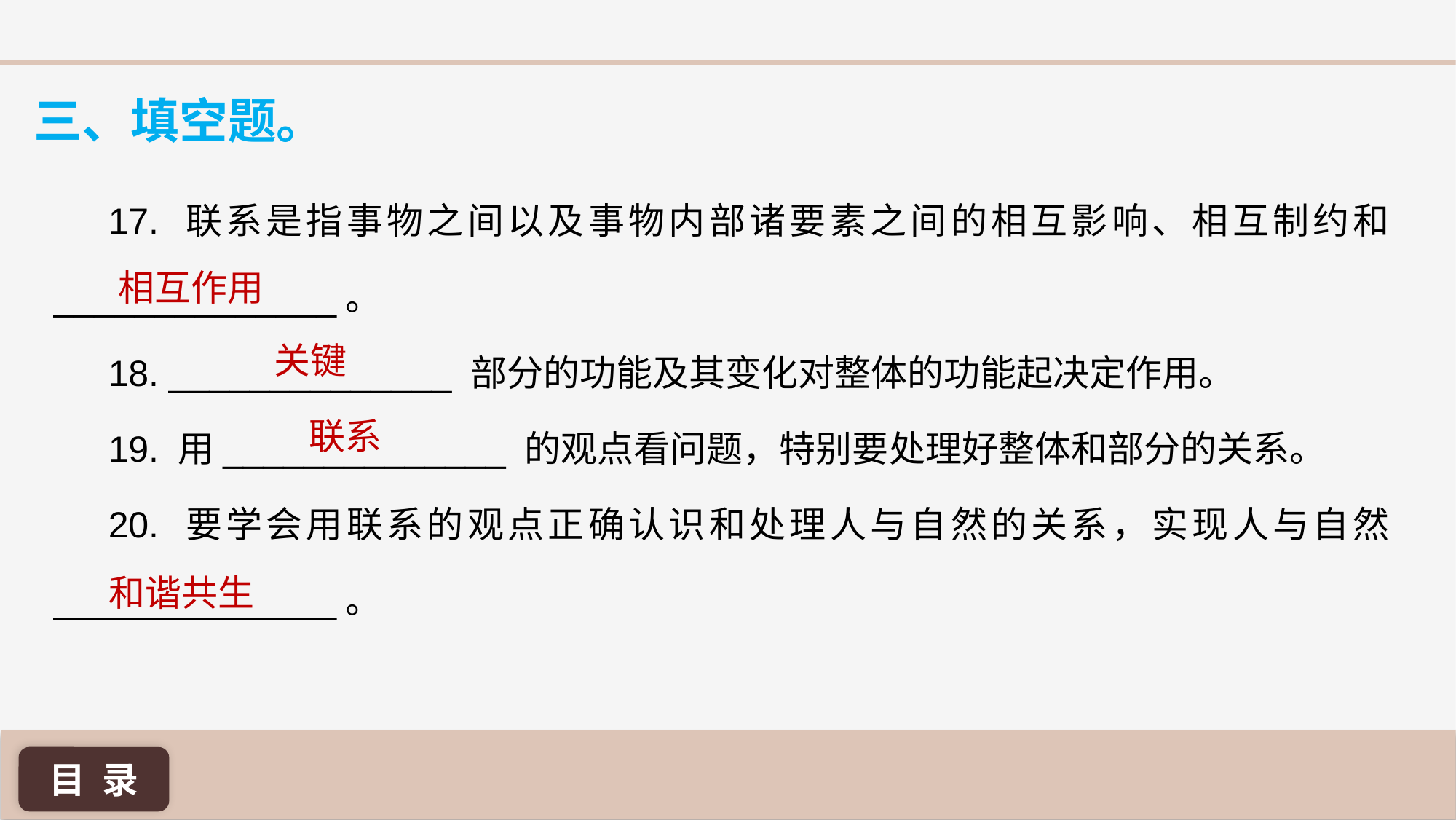

三、填空题。
17. 联系是指事物之间以及事物内部诸要素之间的相互影响、相互制约和______________。
18. ______________ 部分的功能及其变化对整体的功能起决定作用。
19. 用______________ 的观点看问题，特别要处理好整体和部分的关系。
20. 要学会用联系的观点正确认识和处理人与自然的关系，实现人与自然______________。
相互作用
关键
联系
和谐共生